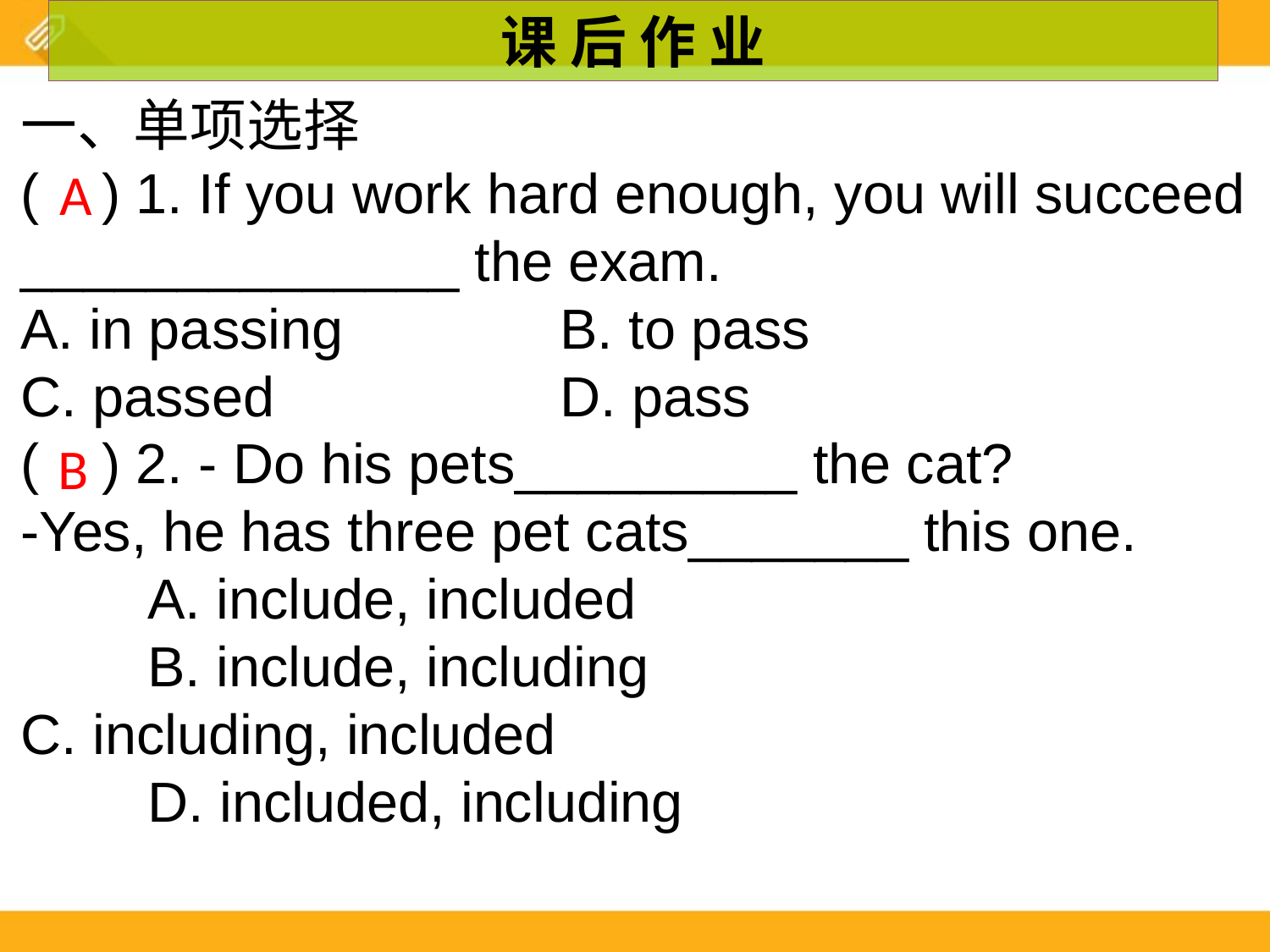

课 后 作 业
一、单项选择
(    ) 1. If you work hard enough, you will succeed ______________ the exam.
A. in passing    	  B. to pass
C. passed    		  D. pass
(    ) 2. - Do his pets_________ the cat?
-Yes, he has three pet cats_______ this one.
	A. include, included
	B. include, including
C. including, included
	D. included, including

A
B